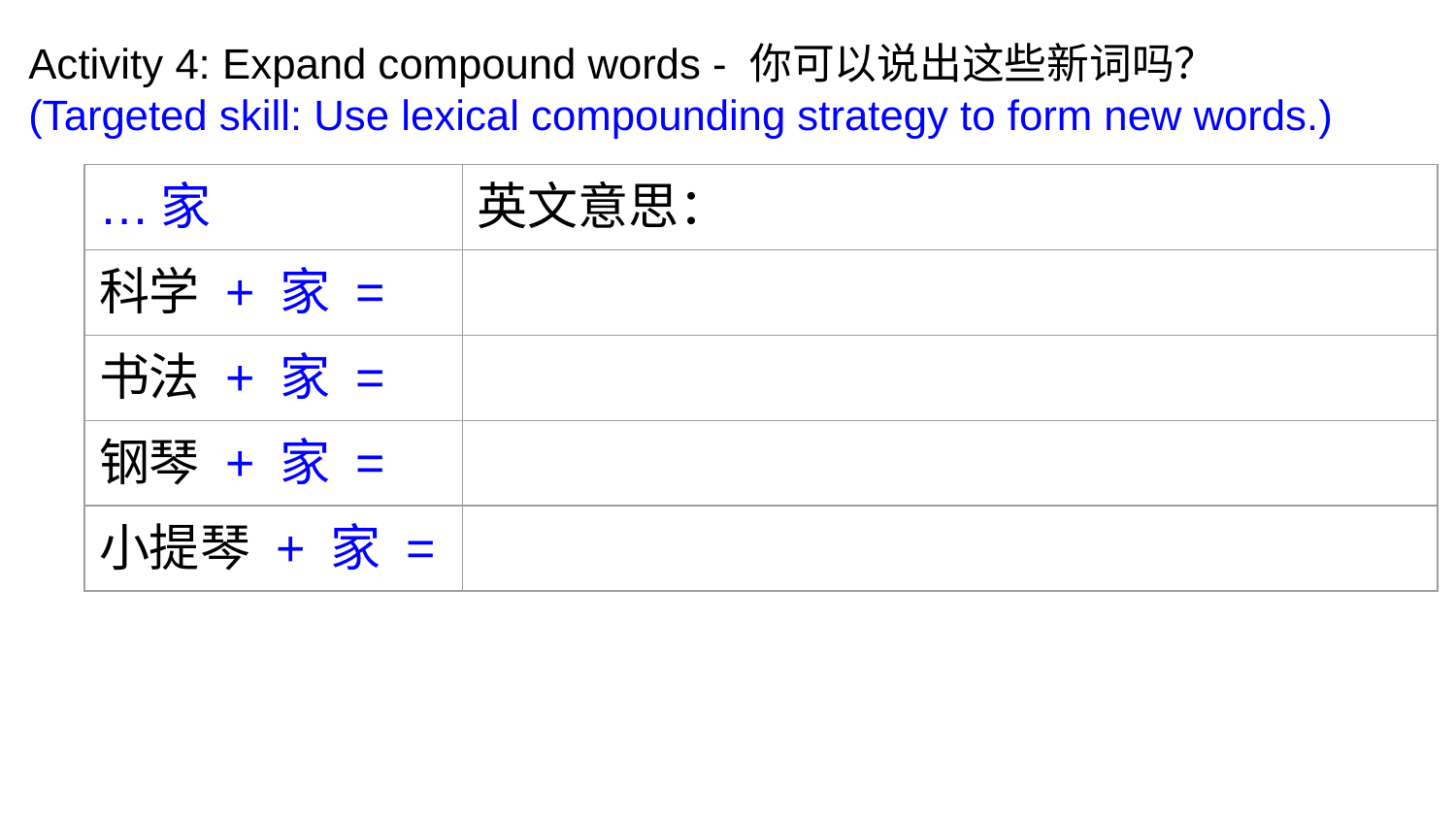

# Activity 4: Expand compound words - 你可以说出这些新词吗？
(Targeted skill: Use lexical compounding strategy to form new words.)
| …家 | 英文意思： |
| --- | --- |
| 科学 + 家 = |  |
| 书法 + 家 = |  |
| 钢琴 + 家 = |  |
| 小提琴 + 家 = |  |